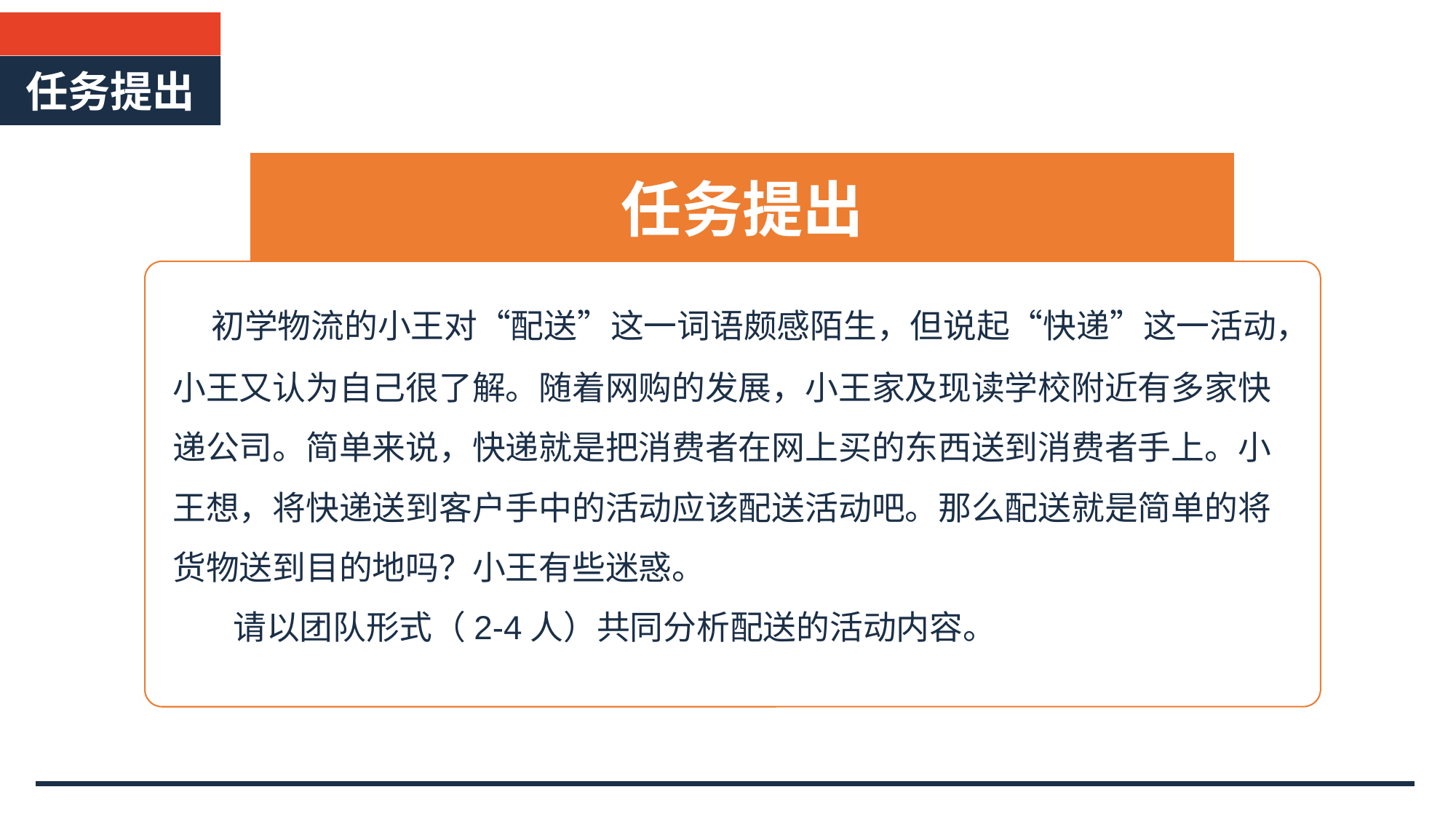

任务提出
任务提出

   初学物流的小王对“配送”这一词语颇感陌生，但说起“快递”这一活动，小王又认为自己很了解。随着网购的发展，小王家及现读学校附近有多家快递公司。简单来说，快递就是把消费者在网上买的东西送到消费者手上。小王想，将快递送到客户手中的活动应该配送活动吧。那么配送就是简单的将货物送到目的地吗？小王有些迷惑。
       请以团队形式（2-4人）共同分析配送的活动内容。